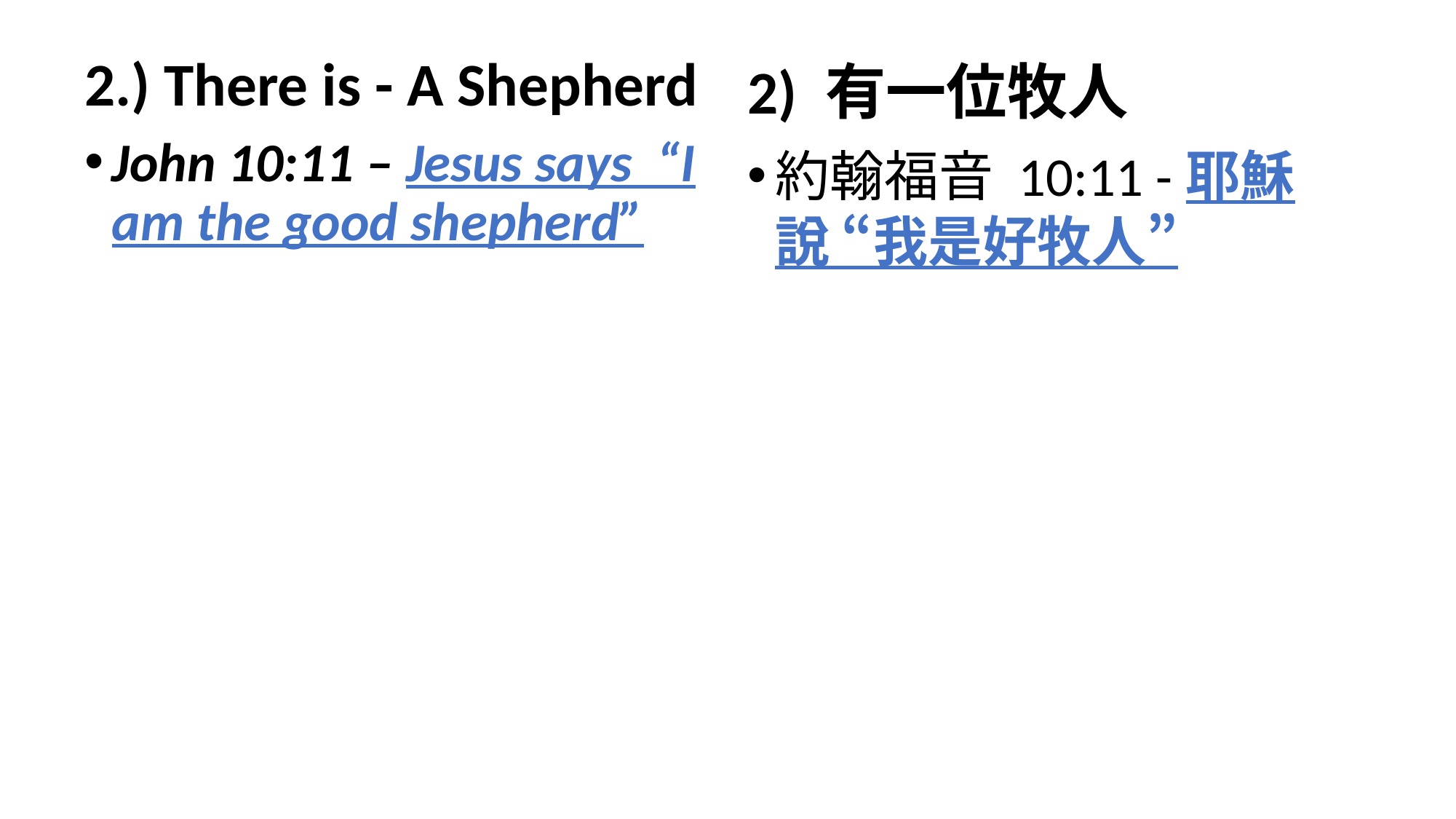

2.) There is - A Shepherd
John 10:11 – Jesus says  “I am the good shepherd”

2) 有一位牧人
約翰福音 10:11 -耶穌說 “我是好牧人”